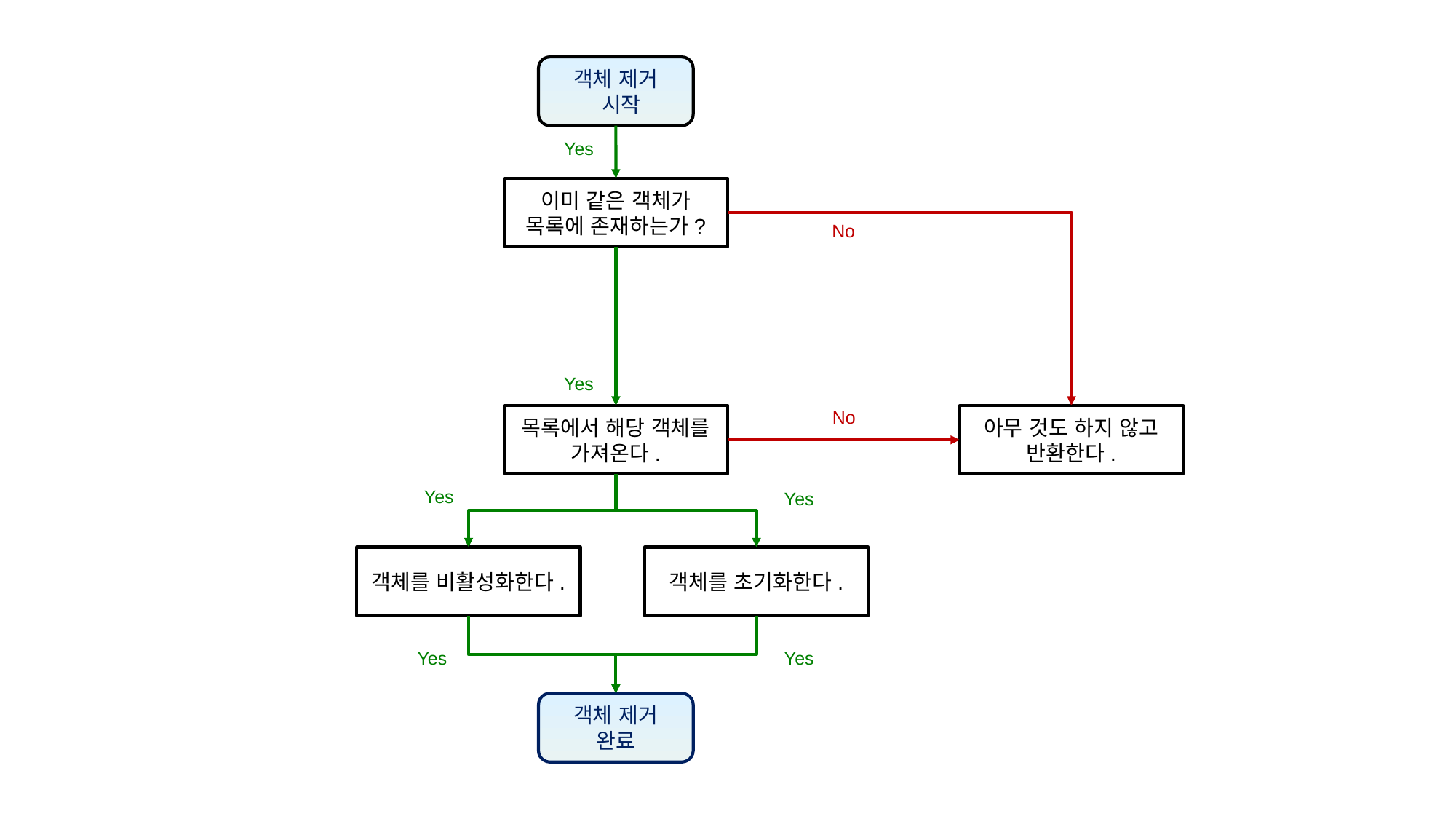

객체 제거
 시작
Yes
이미 같은 객체가 목록에 존재하는가?
No
Yes
No
목록에서 해당 객체를 가져온다.
아무 것도 하지 않고 반환한다.
Yes
Yes
객체를 비활성화한다.
객체를 초기화한다.
Yes
Yes
객체 제거
완료